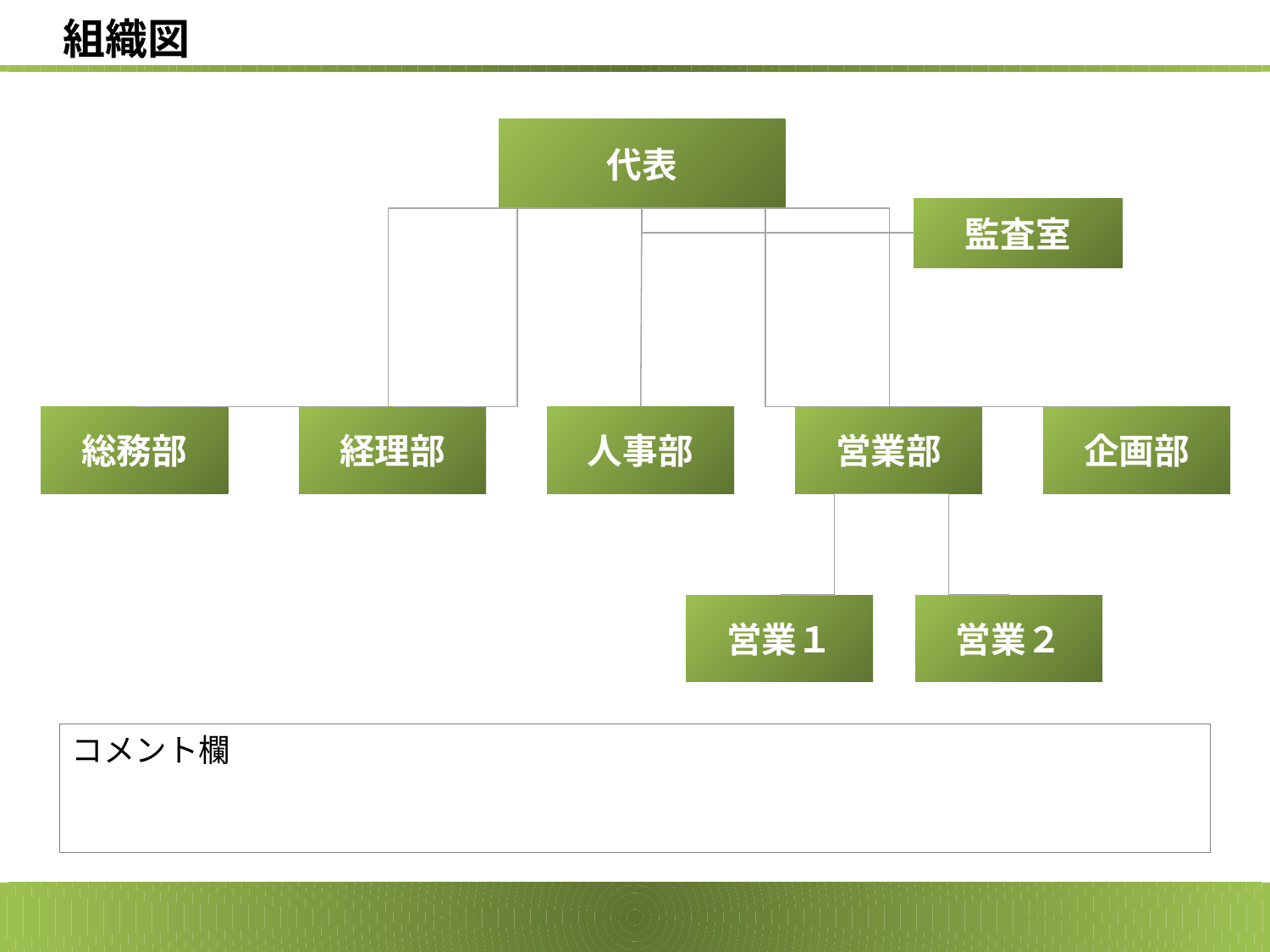

組織図

代表
監査室
総務部
経理部
人事部
営業部
企画部
営業１
営業２
コメント欄